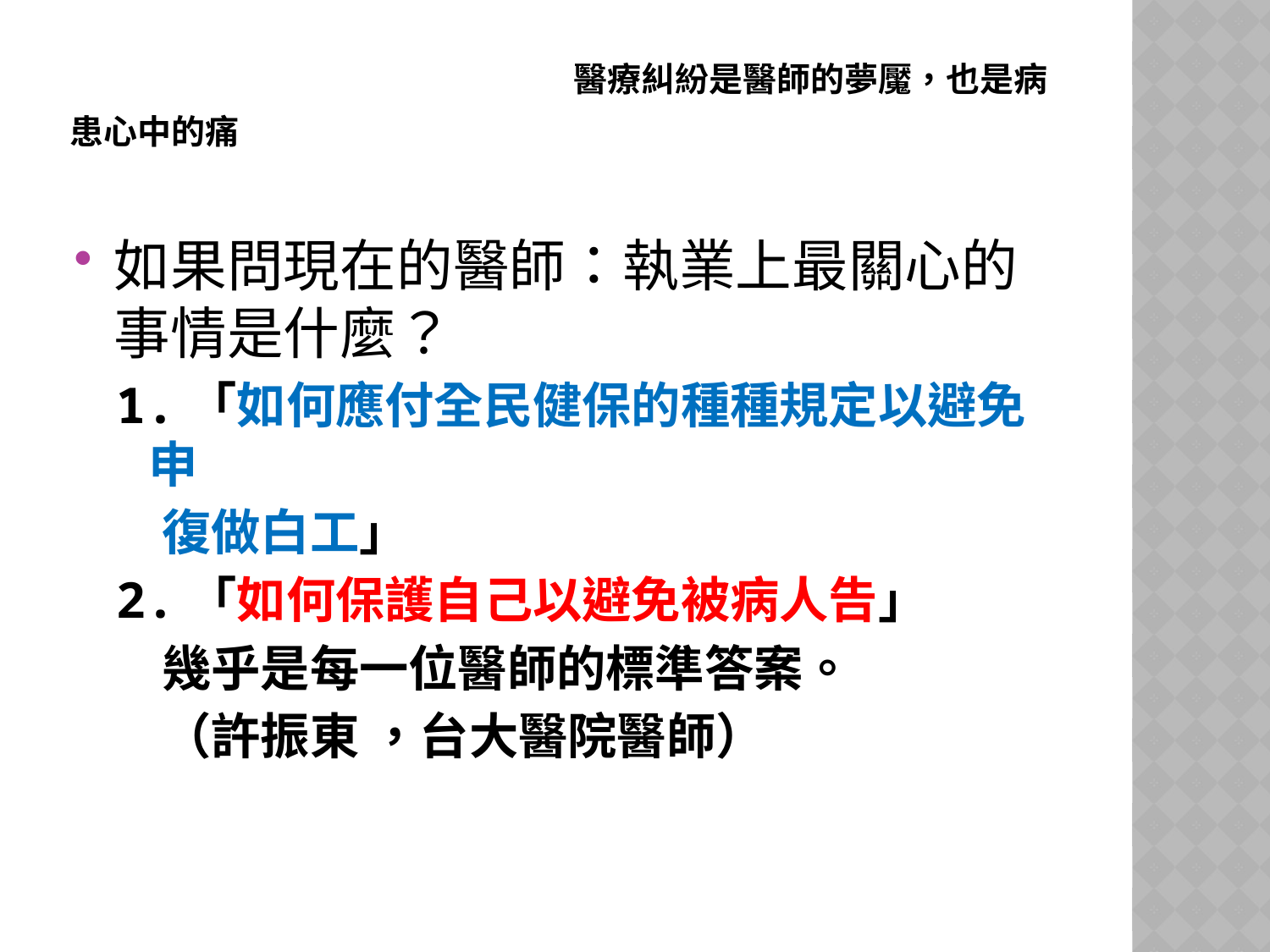

# 醫療糾紛是醫師的夢魘，也是病患心中的痛
如果問現在的醫師：執業上最關心的事情是什麼？
1.「如何應付全民健保的種種規定以避免申
   復做白工」
2.「如何保護自己以避免被病人告」
   幾乎是每一位醫師的標準答案。
   （許振東 ，台大醫院醫師）